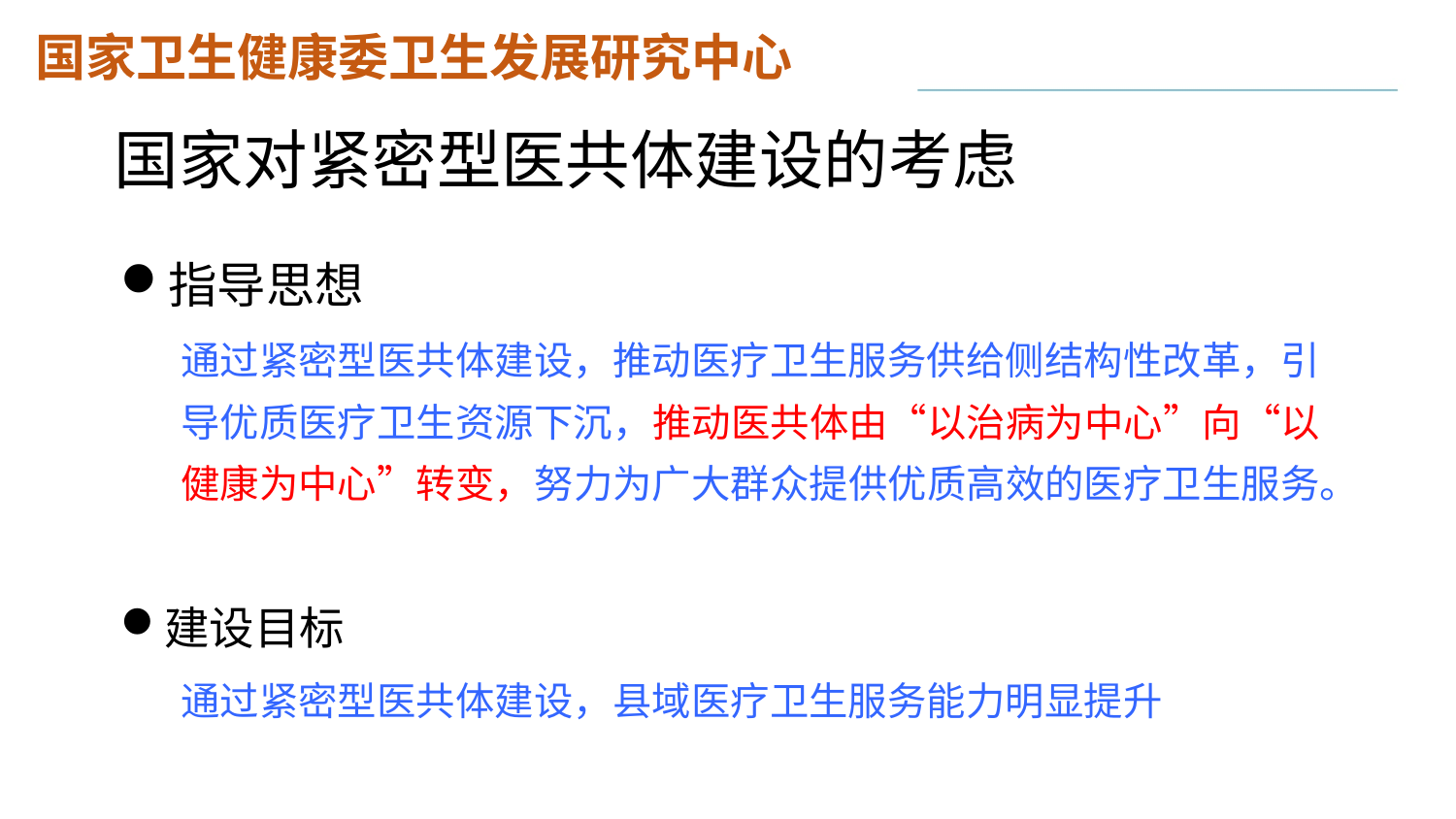

# 国家对紧密型医共体建设的考虑
指导思想
通过紧密型医共体建设，推动医疗卫生服务供给侧结构性改革，引导优质医疗卫生资源下沉，推动医共体由“以治病为中心”向“以健康为中心”转变，努力为广大群众提供优质高效的医疗卫生服务。
建设目标
通过紧密型医共体建设，县域医疗卫生服务能力明显提升